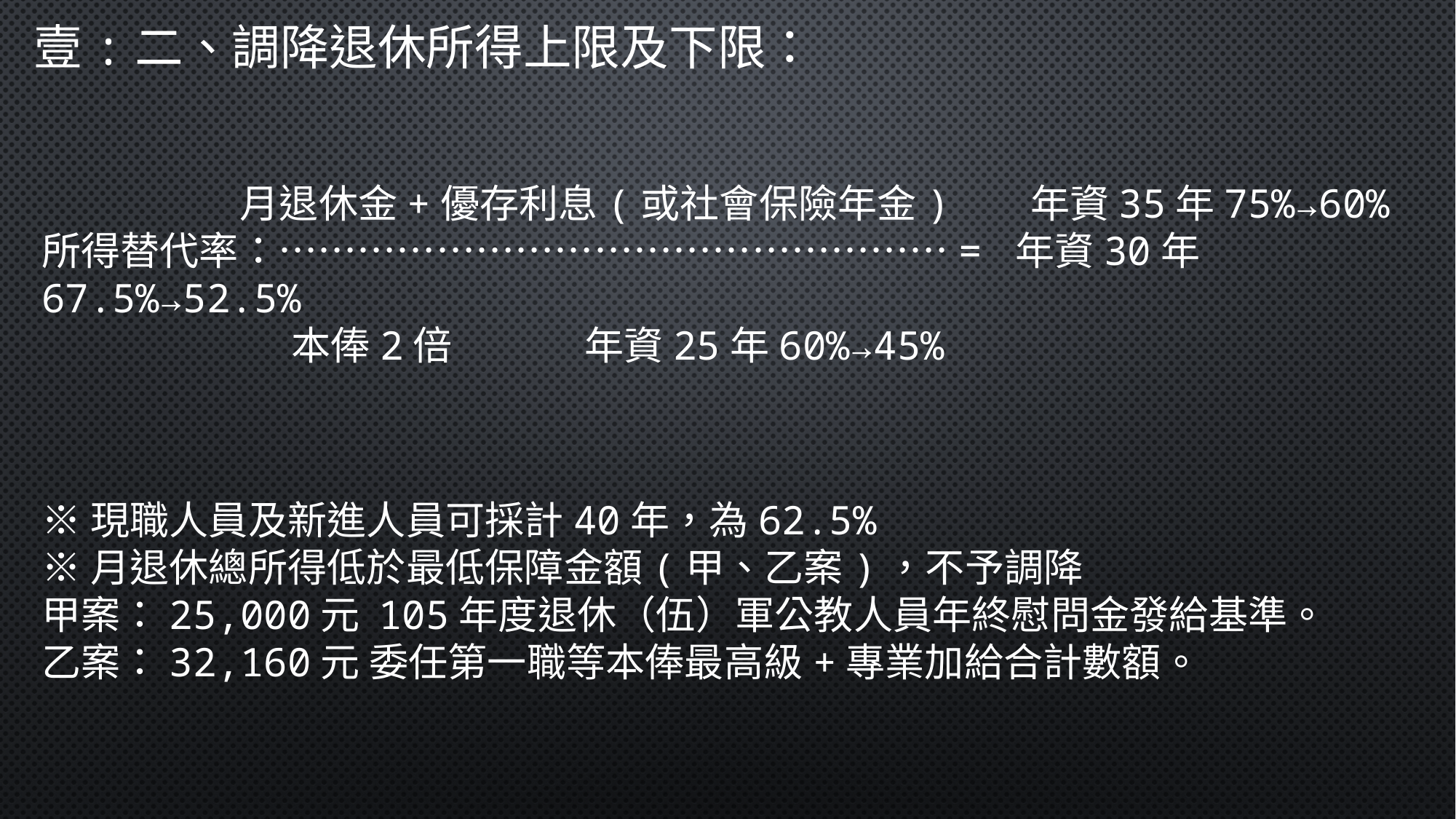

壹:二、調降退休所得上限及下限：

                               月退休金+優存利息(或社會保險年金)   年資35年75%→60%
所得替代率：……………………………………………= 年資30年67.5%→52.5%
                           本俸2倍 	            年資25年60%→45%

※現職人員及新進人員可採計40年，為62.5%
※月退休總所得低於最低保障金額(甲、乙案)，不予調降
甲案：25,000元 105年度退休（伍）軍公教人員年終慰問金發給基準。
乙案：32,160元 委任第一職等本俸最高級+專業加給合計數額。